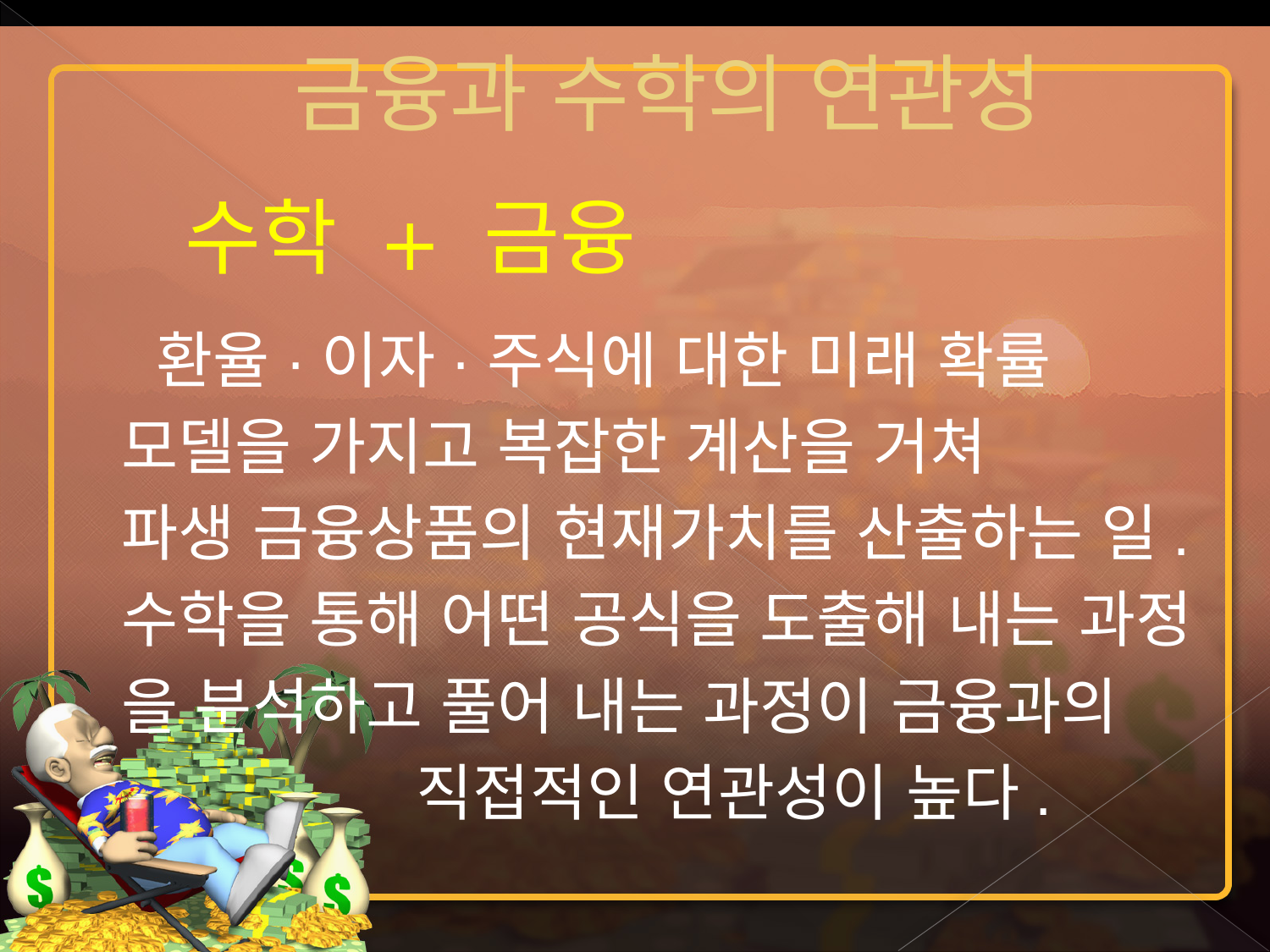

# 금융과 수학의 연관성
    수학 + 금융

    환율 ∙ 이자 ∙ 주식에 대한 미래 확률
  모델을 가지고 복잡한 계산을 거쳐
  파생 금융상품의 현재가치를 산출하는 일.
  수학을 통해 어떤 공식을 도출해 내는 과정
  을 분석하고 풀어 내는 과정이 금융과의
                   직접적인 연관성이 높다.